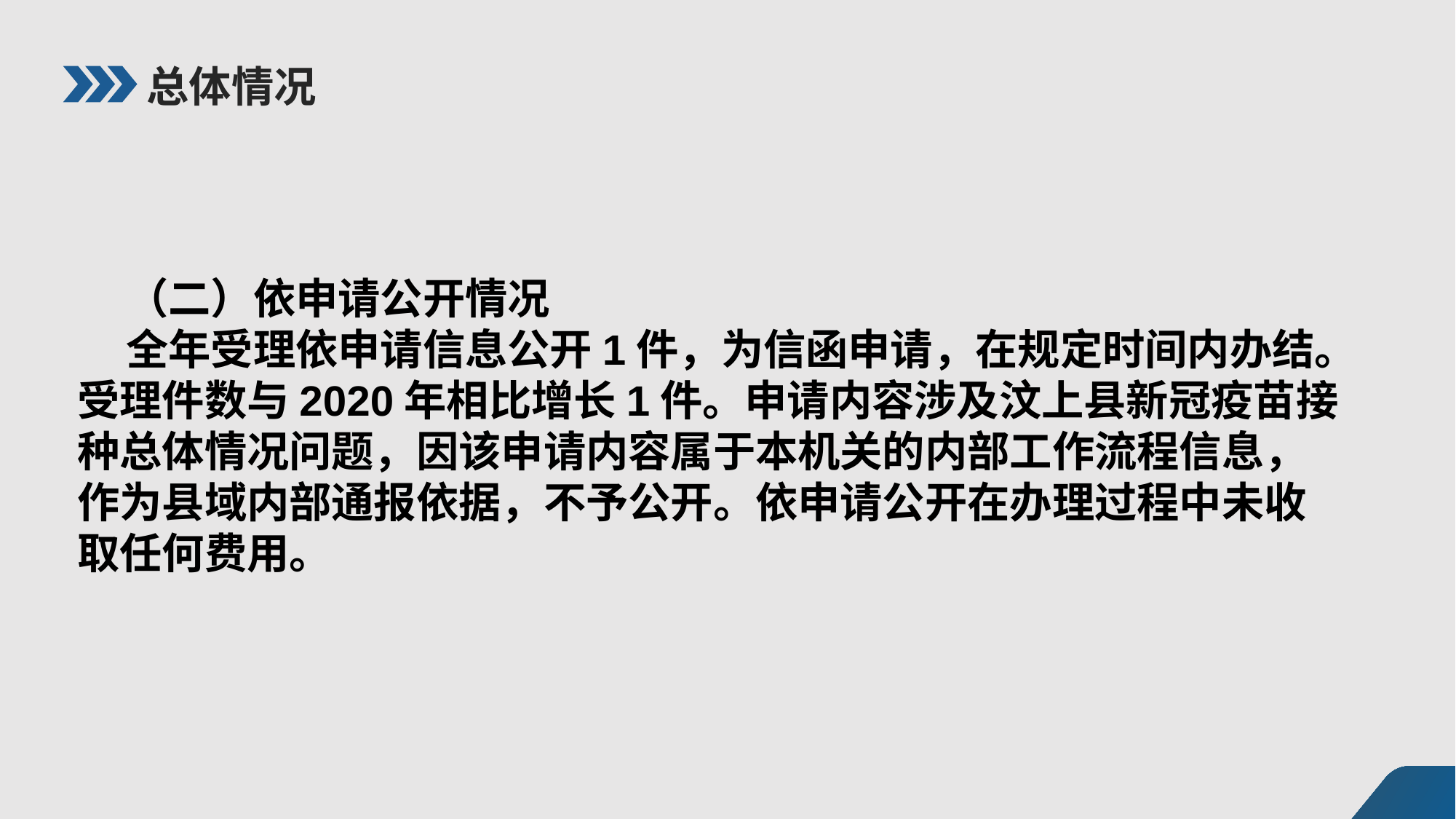

总体情况
    （二）依申请公开情况
    全年受理依申请信息公开1件，为信函申请，在规定时间内办结。受理件数与2020年相比增长1件。申请内容涉及汶上县新冠疫苗接种总体情况问题，因该申请内容属于本机关的内部工作流程信息，作为县域内部通报依据，不予公开。依申请公开在办理过程中未收取任何费用。
6